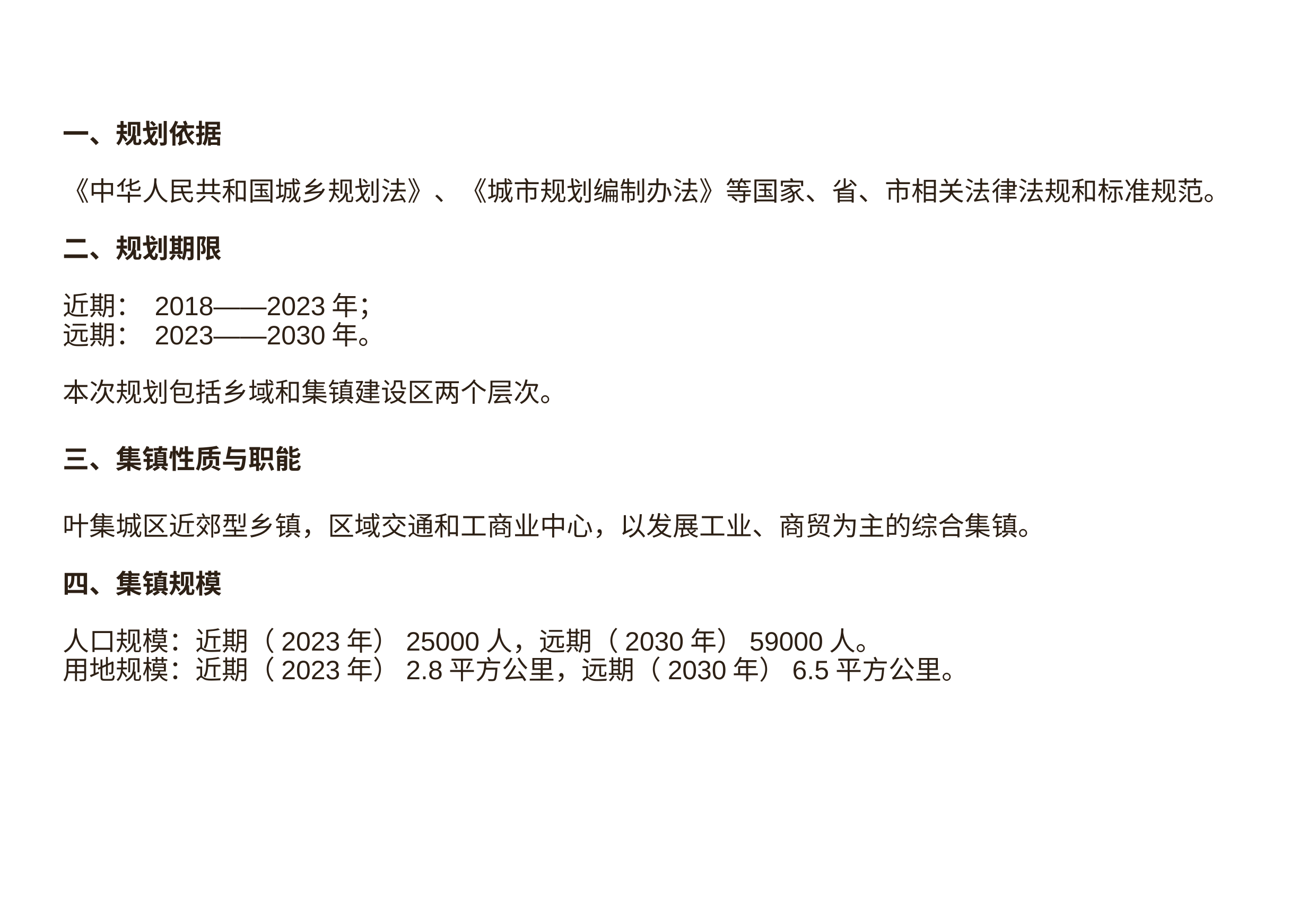

一、规划依据

《中华人民共和国城乡规划法》、《城市规划编制办法》等国家、省、市相关法律法规和标准规范。

二、规划期限

近期： 2018——2023年；远期： 2023——2030年。

本次规划包括乡域和集镇建设区两个层次。

三、集镇性质与职能

叶集城区近郊型乡镇，区域交通和工商业中心，以发展工业、商贸为主的综合集镇。

四、集镇规模

人口规模：近期（2023年）25000人，远期（2030年）59000人。
用地规模：近期（2023年）2.8平方公里，远期（2030年）6.5平方公里。